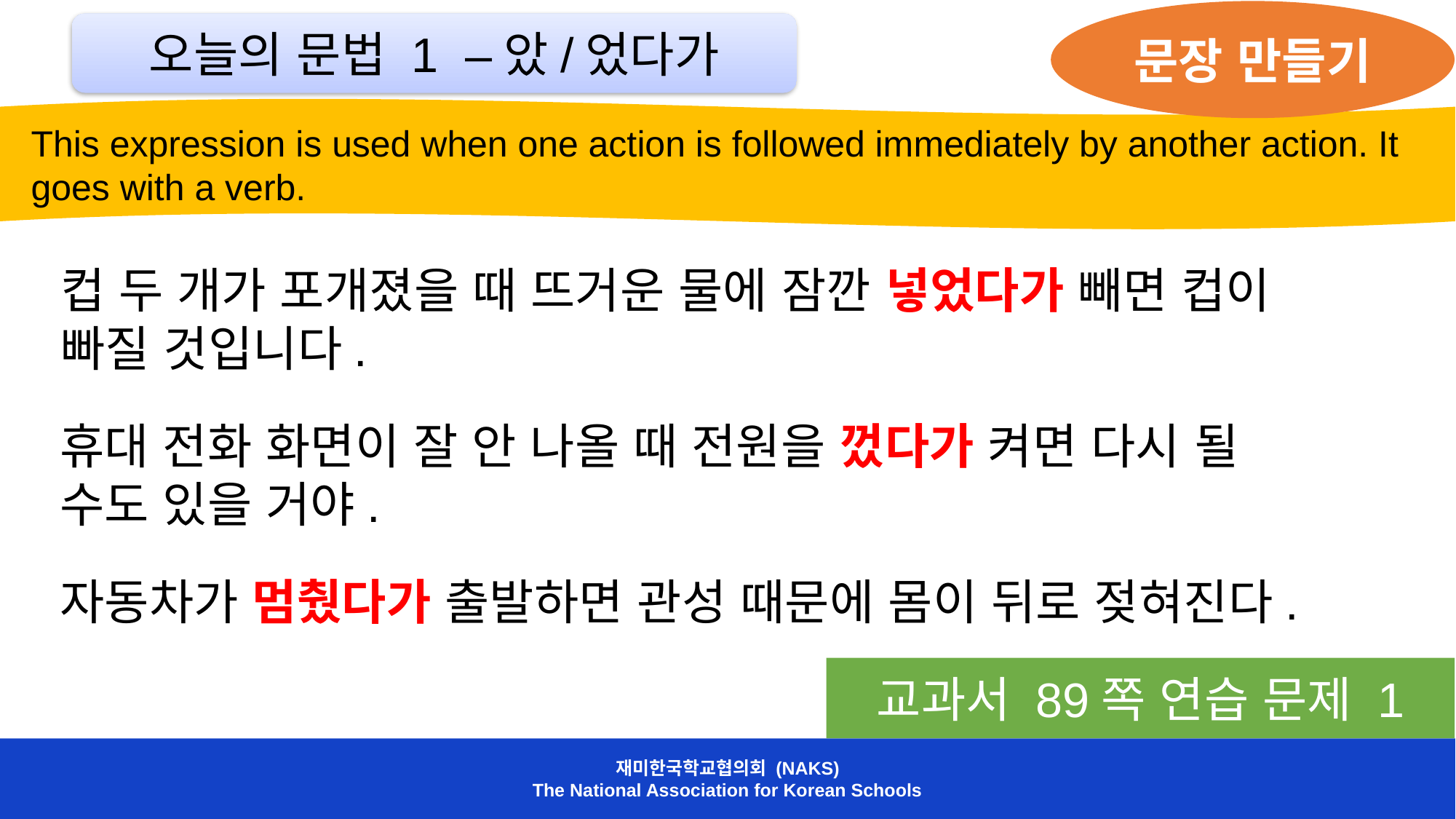

문장 만들기
오늘의 문법 1  –았/었다가
  This expression is used when one action is followed immediately by another action. It
  goes with a verb.
컵 두 개가 포개졌을 때 뜨거운 물에 잠깐 넣었다가 빼면 컵이
빠질 것입니다.
휴대 전화 화면이 잘 안 나올 때 전원을 껐다가 켜면 다시 될
수도 있을 거야.
자동차가 멈췄다가 출발하면 관성 때문에 몸이 뒤로 젖혀진다.
교과서 89쪽 연습 문제 1
재미한국학교협의회 (NAKS)
The National Association for Korean Schools